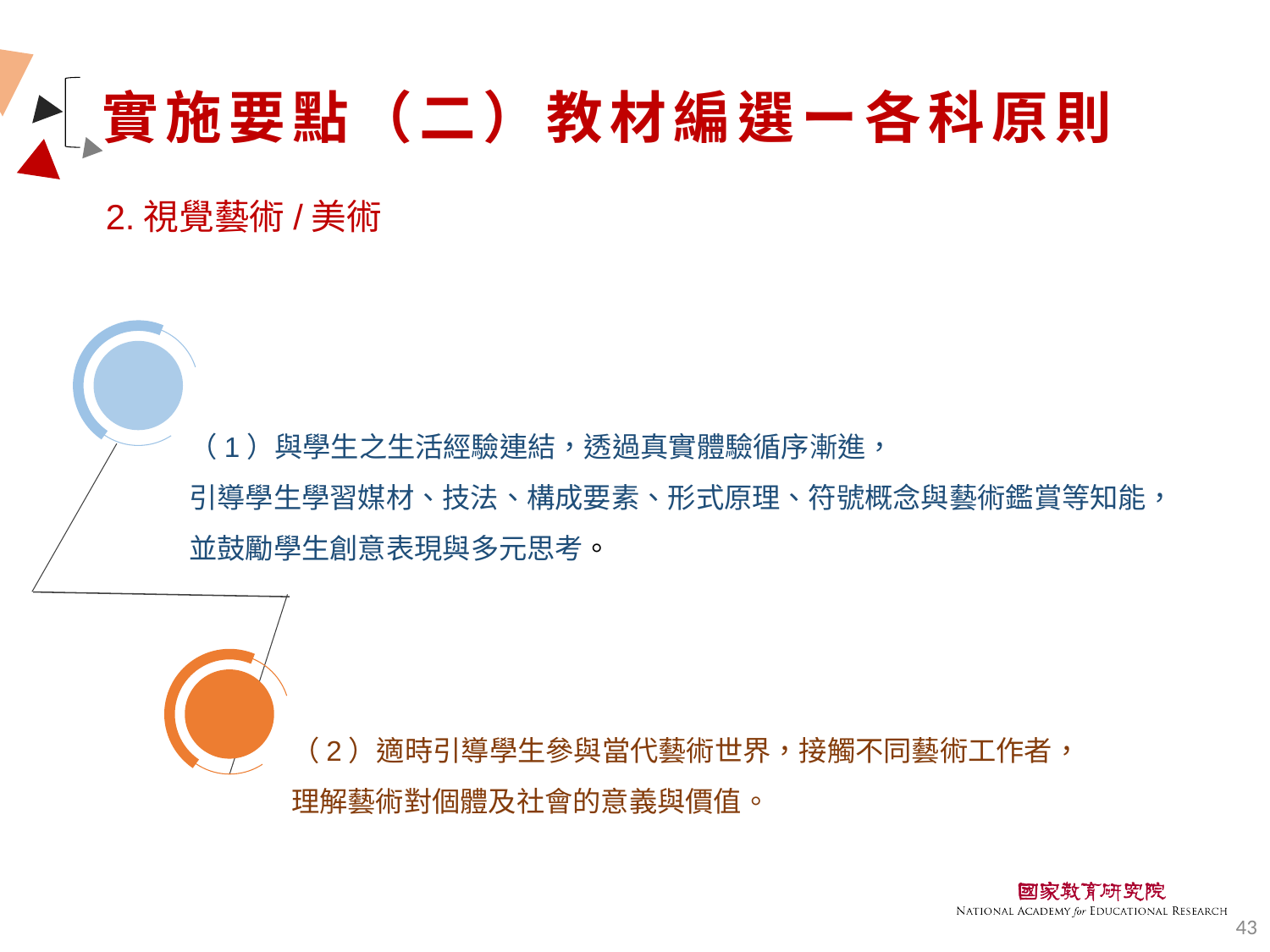

# 實施要點（二）教材編選ー各科原則
2.視覺藝術/美術

（1）與學生之生活經驗連結，透過真實體驗循序漸進，
引導學生學習媒材、技法、構成要素、形式原理、符號概念與藝術鑑賞等知能，
並鼓勵學生創意表現與多元思考。

（2）適時引導學生參與當代藝術世界，接觸不同藝術工作者，
理解藝術對個體及社會的意義與價值。

43